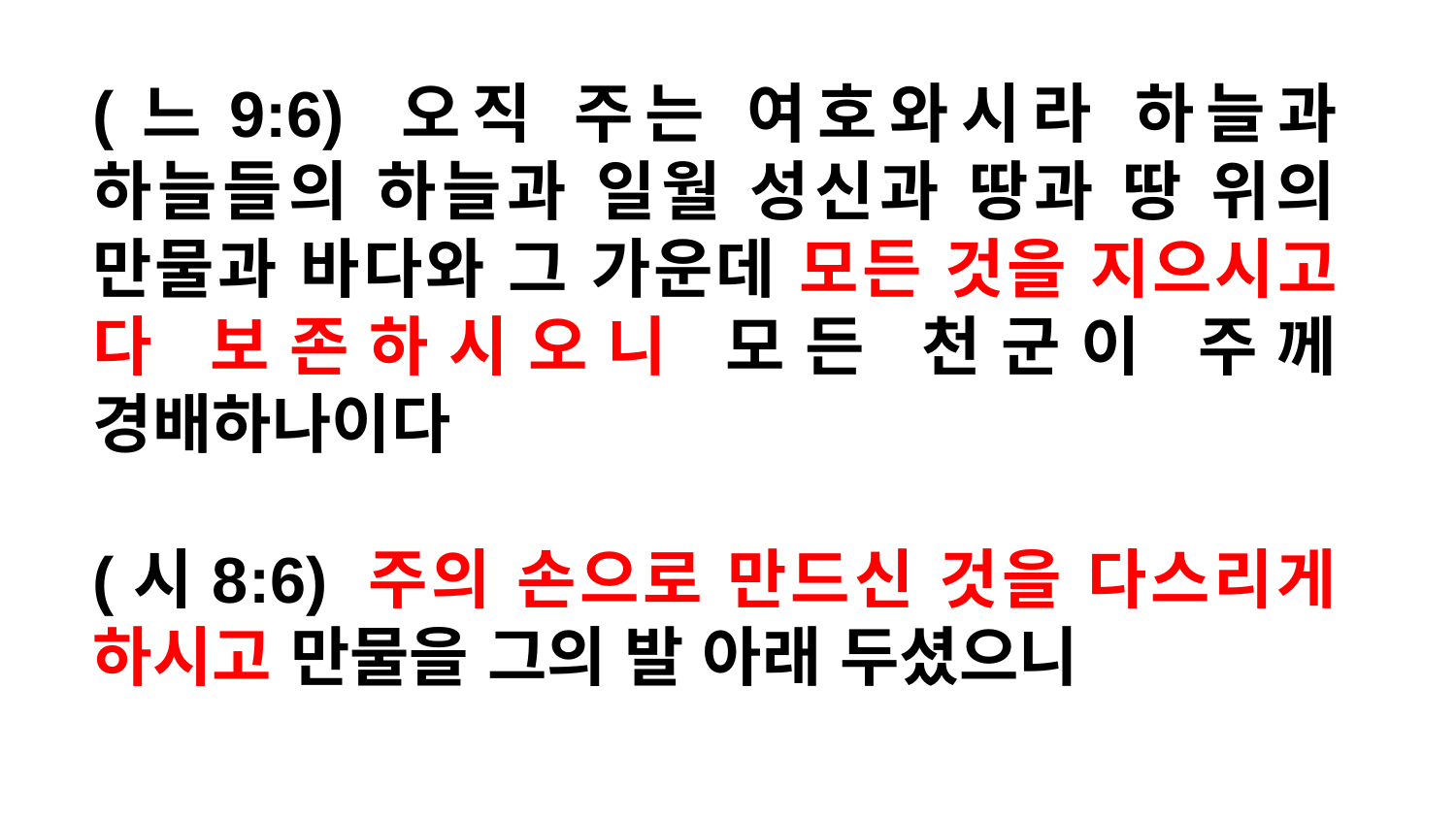

(느9:6) 오직 주는 여호와시라 하늘과 하늘들의 하늘과 일월 성신과 땅과 땅 위의 만물과 바다와 그 가운데 모든 것을 지으시고 다 보존하시오니 모든 천군이 주께 경배하나이다

(시8:6) 주의 손으로 만드신 것을 다스리게 하시고 만물을 그의 발 아래 두셨으니